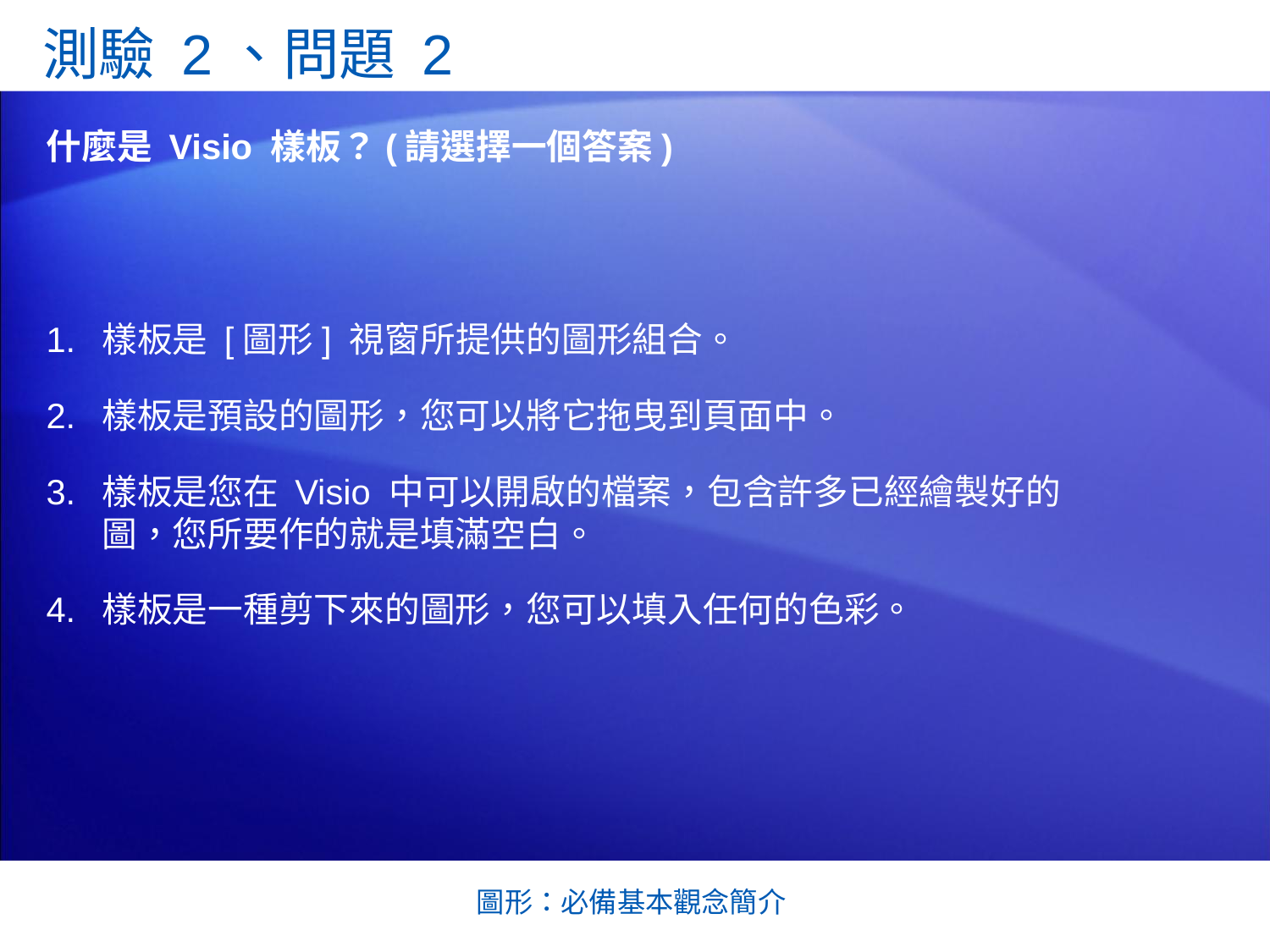

測驗 2、問題 2
什麼是 Visio 樣板？(請選擇一個答案)
樣板是 [圖形] 視窗所提供的圖形組合。
樣板是預設的圖形，您可以將它拖曳到頁面中。
樣板是您在 Visio 中可以開啟的檔案，包含許多已經繪製好的圖，您所要作的就是填滿空白。
樣板是一種剪下來的圖形，您可以填入任何的色彩。
圖形：必備基本觀念簡介